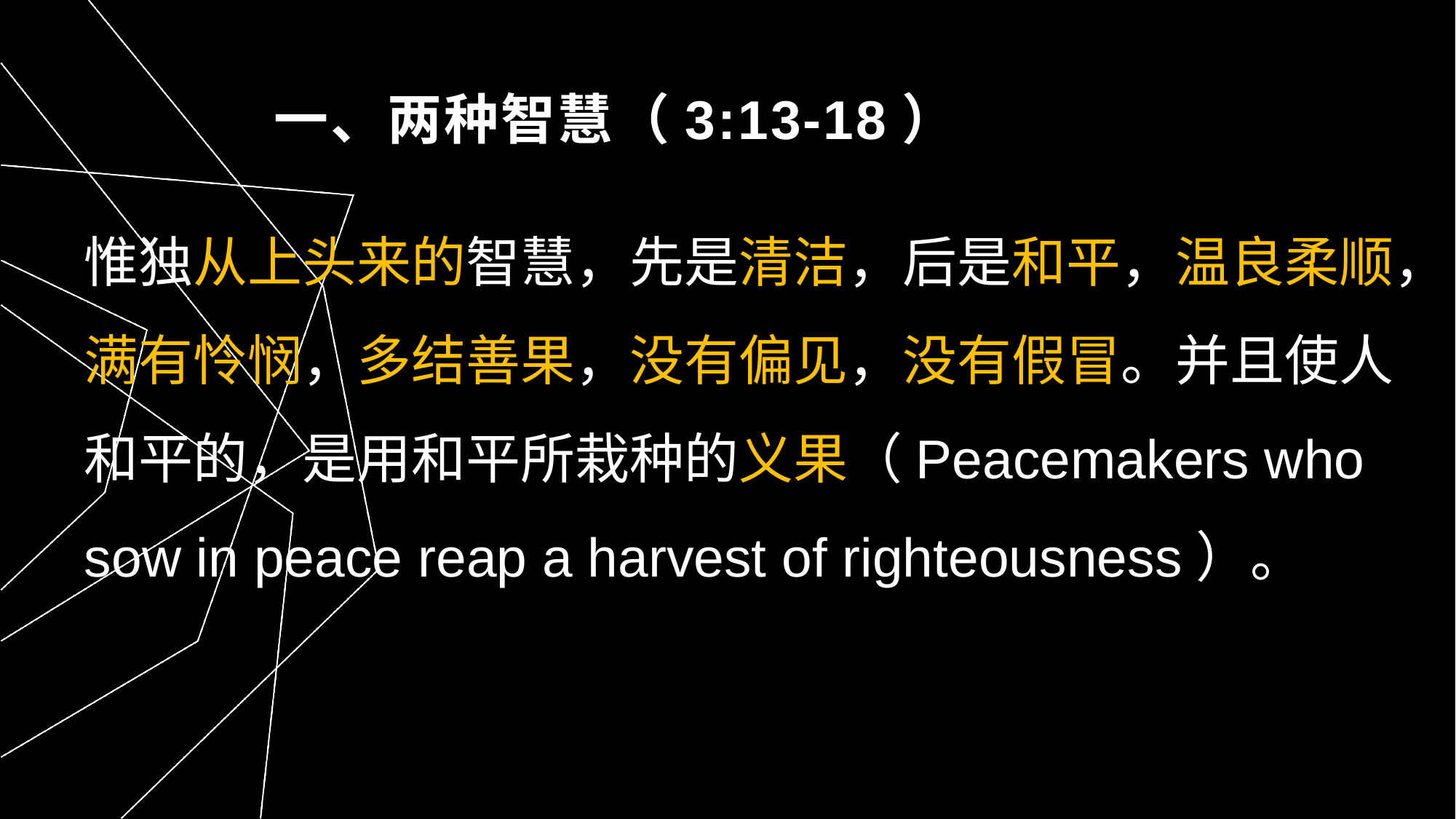

# 一、两种智慧（3:13-18）
惟独从上头来的智慧，先是清洁，后是和平，温良柔顺，满有怜悯，多结善果，没有偏见，没有假冒。并且使人和平的，是用和平所栽种的义果（Peacemakers who sow in peace reap a harvest of righteousness）。